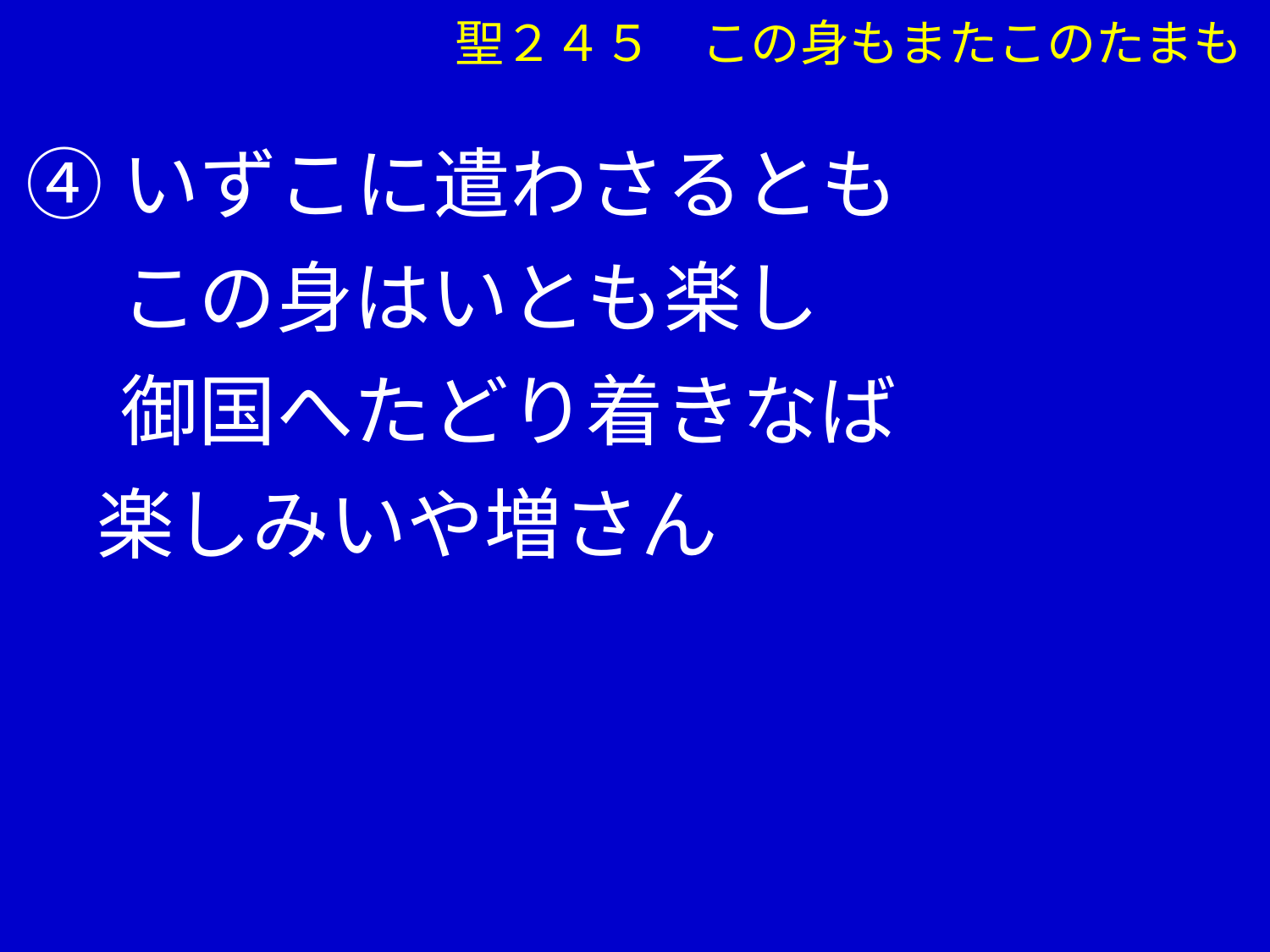

聖２４５　この身もまたこのたまも
④いずこに遣わさるとも
　 この身はいとも楽し
　 御国へたどり着きなば
   楽しみいや増さん